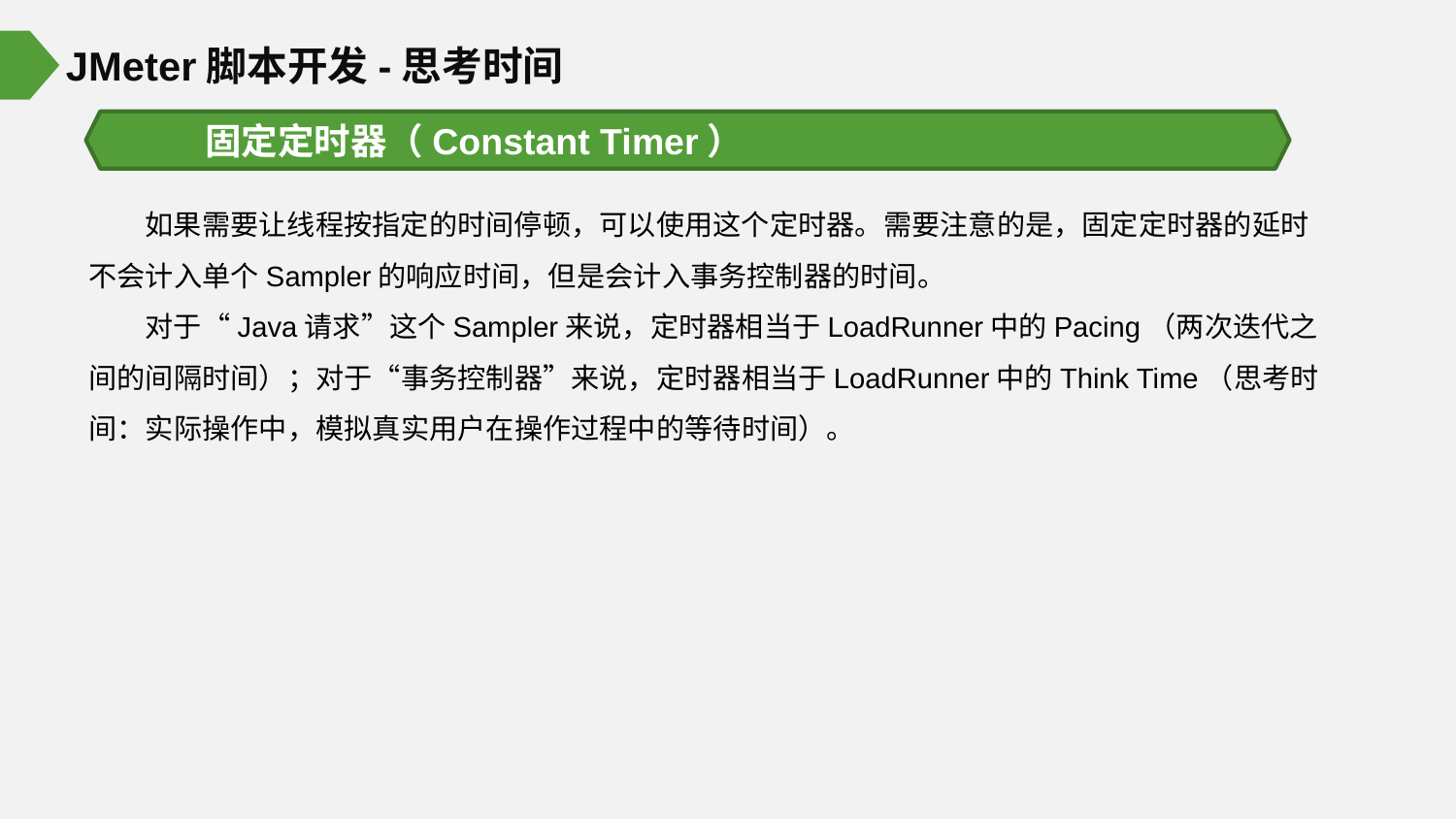

JMeter脚本开发-思考时间
固定定时器（Constant Timer）
如果需要让线程按指定的时间停顿，可以使用这个定时器。需要注意的是，固定定时器的延时不会计入单个Sampler的响应时间，但是会计入事务控制器的时间。
对于“Java请求”这个Sampler来说，定时器相当于LoadRunner中的Pacing（两次迭代之间的间隔时间）；对于“事务控制器”来说，定时器相当于LoadRunner中的Think Time（思考时间：实际操作中，模拟真实用户在操作过程中的等待时间）。